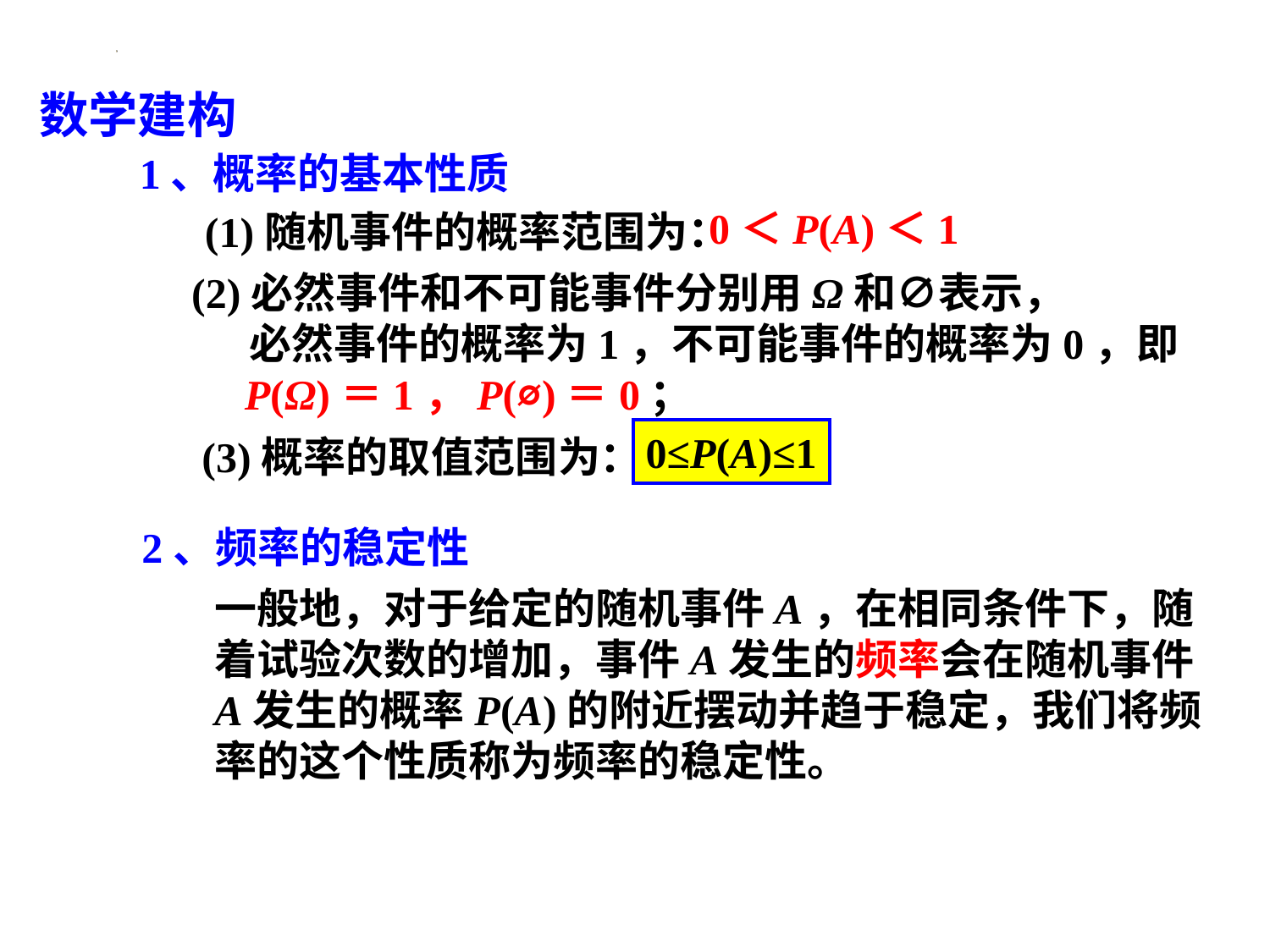

数学建构
1、概率的基本性质
0＜P(A)＜1
(1)随机事件的概率范围为：
(2)必然事件和不可能事件分别用Ω和∅表示，
     必然事件的概率为1，不可能事件的概率为0，即
     P(Ω)＝1，P(∅)＝0；
0≤P(A)≤1
(3)概率的取值范围为：
2、频率的稳定性
一般地，对于给定的随机事件A，在相同条件下，随着试验次数的增加，事件A发生的频率会在随机事件A发生的概率P(A)的附近摆动并趋于稳定，我们将频率的这个性质称为频率的稳定性。